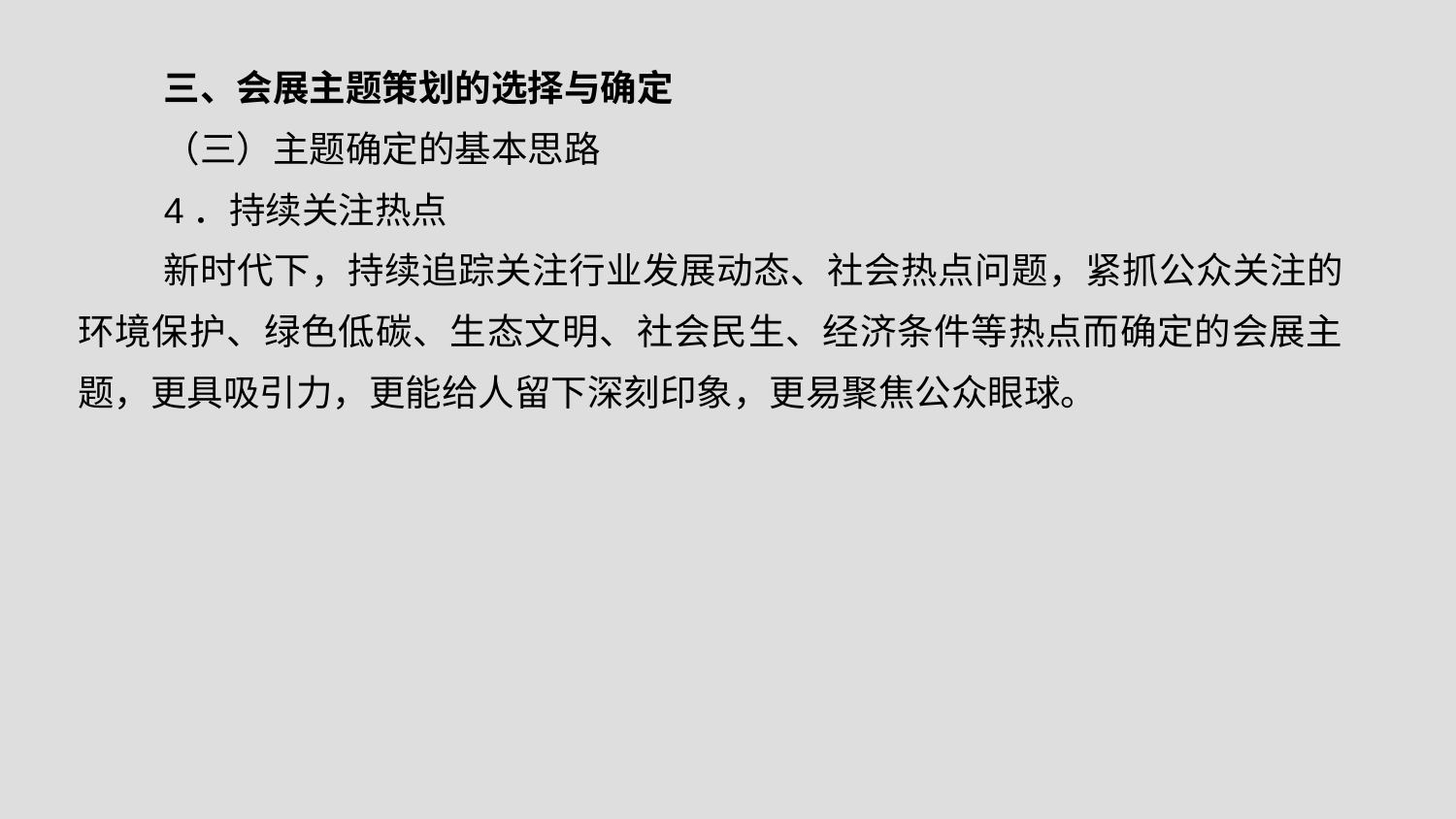

三、会展主题策划的选择与确定
（三）主题确定的基本思路
4．持续关注热点
新时代下，持续追踪关注行业发展动态、社会热点问题，紧抓公众关注的环境保护、绿色低碳、生态文明、社会民生、经济条件等热点而确定的会展主题，更具吸引力，更能给人留下深刻印象，更易聚焦公众眼球。